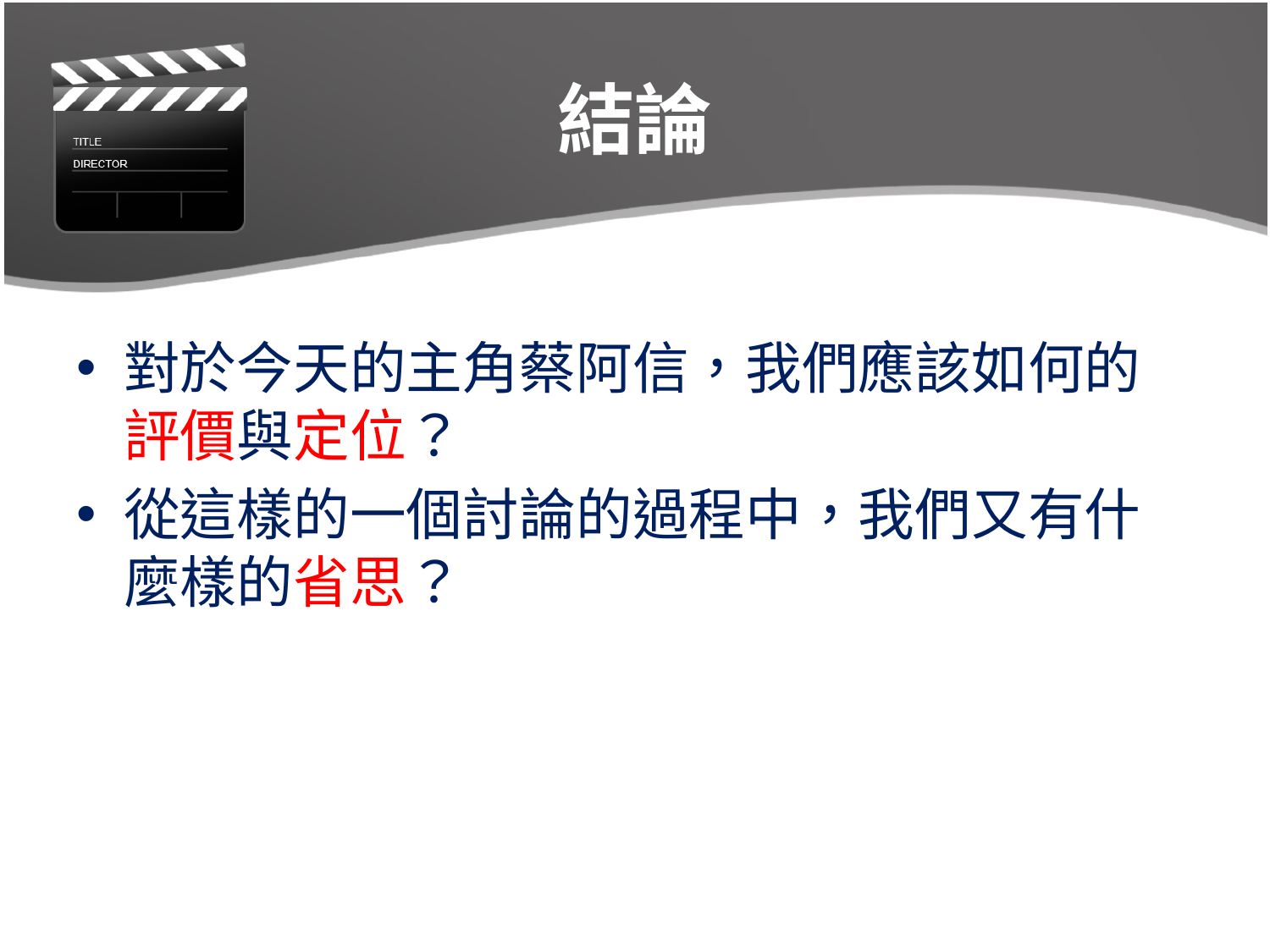

# 結論
對於今天的主角蔡阿信，我們應該如何的評價與定位？
從這樣的一個討論的過程中，我們又有什麼樣的省思？